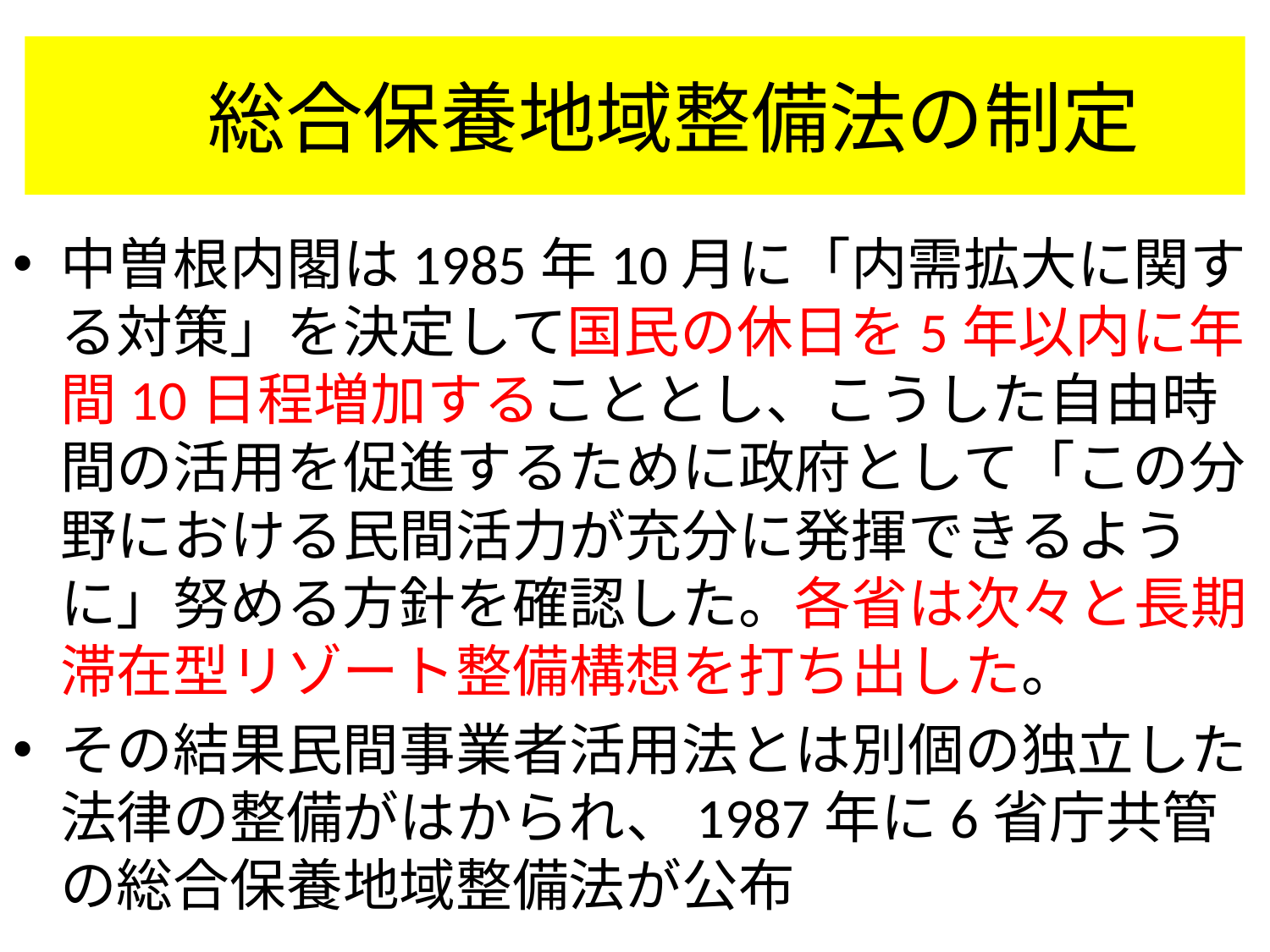

# 総合保養地域整備法の制定
中曽根内閣は1985年10月に「内需拡大に関する対策」を決定して国民の休日を5年以内に年間10日程増加することとし、こうした自由時間の活用を促進するために政府として「この分野における民間活力が充分に発揮できるように」努める方針を確認した。各省は次々と長期滞在型リゾート整備構想を打ち出した。
その結果民間事業者活用法とは別個の独立した法律の整備がはかられ、1987年に6省庁共管の総合保養地域整備法が公布